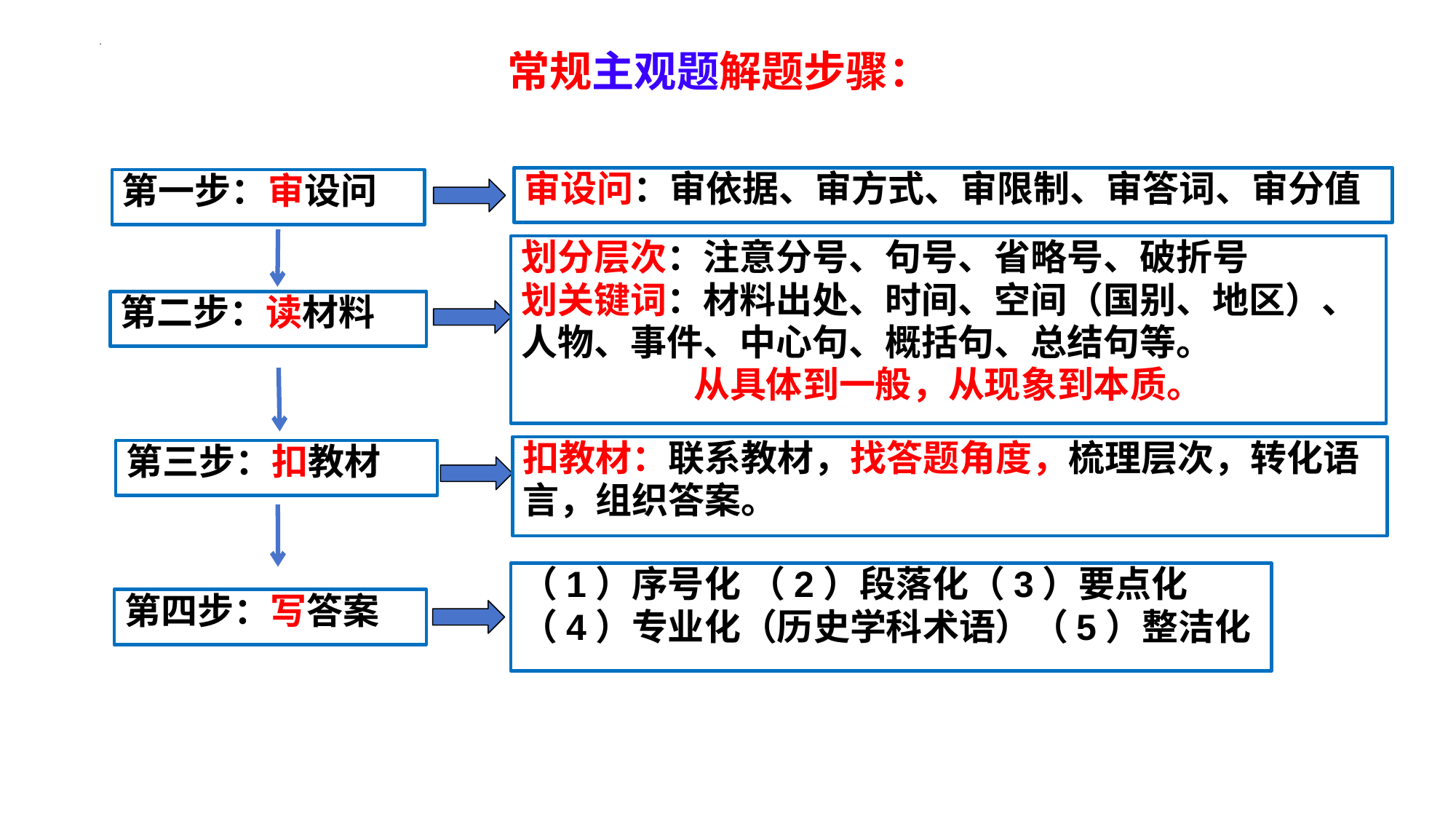

1.试题立意
3.技巧提升
4.启示反思
常规主观题解题步骤：
审设问：审依据、审方式、审限制、审答词、审分值

第一步：审设问

划分层次：注意分号、句号、省略号、破折号
划关键词：材料出处、时间、空间（国别、地区）、人物、事件、中心句、概括句、总结句等。
从具体到一般，从现象到本质。

第二步：读材料

扣教材：联系教材，找答题角度，梳理层次，转化语言，组织答案。

第三步：扣教材

（1）序号化 （2）段落化（3）要点化
（4）专业化（历史学科术语）（5）整洁化

第四步：写答案